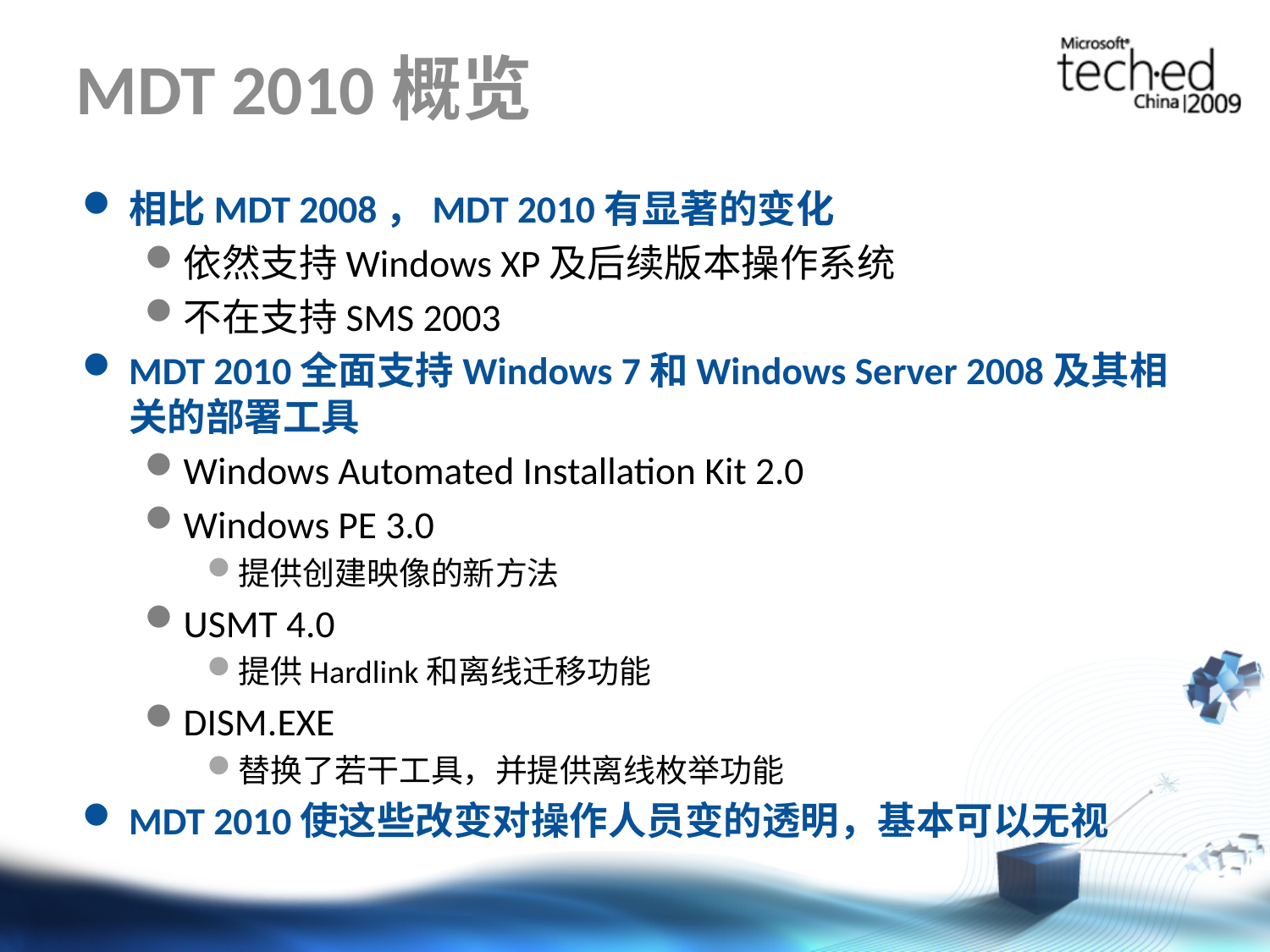

# MDT 2010概览
相比MDT 2008，MDT 2010有显著的变化
依然支持Windows XP及后续版本操作系统
不在支持SMS 2003
MDT 2010全面支持Windows 7和Windows Server 2008及其相关的部署工具
Windows Automated Installation Kit 2.0
Windows PE 3.0
提供创建映像的新方法
USMT 4.0
提供Hardlink和离线迁移功能
DISM.EXE
替换了若干工具，并提供离线枚举功能
MDT 2010使这些改变对操作人员变的透明，基本可以无视